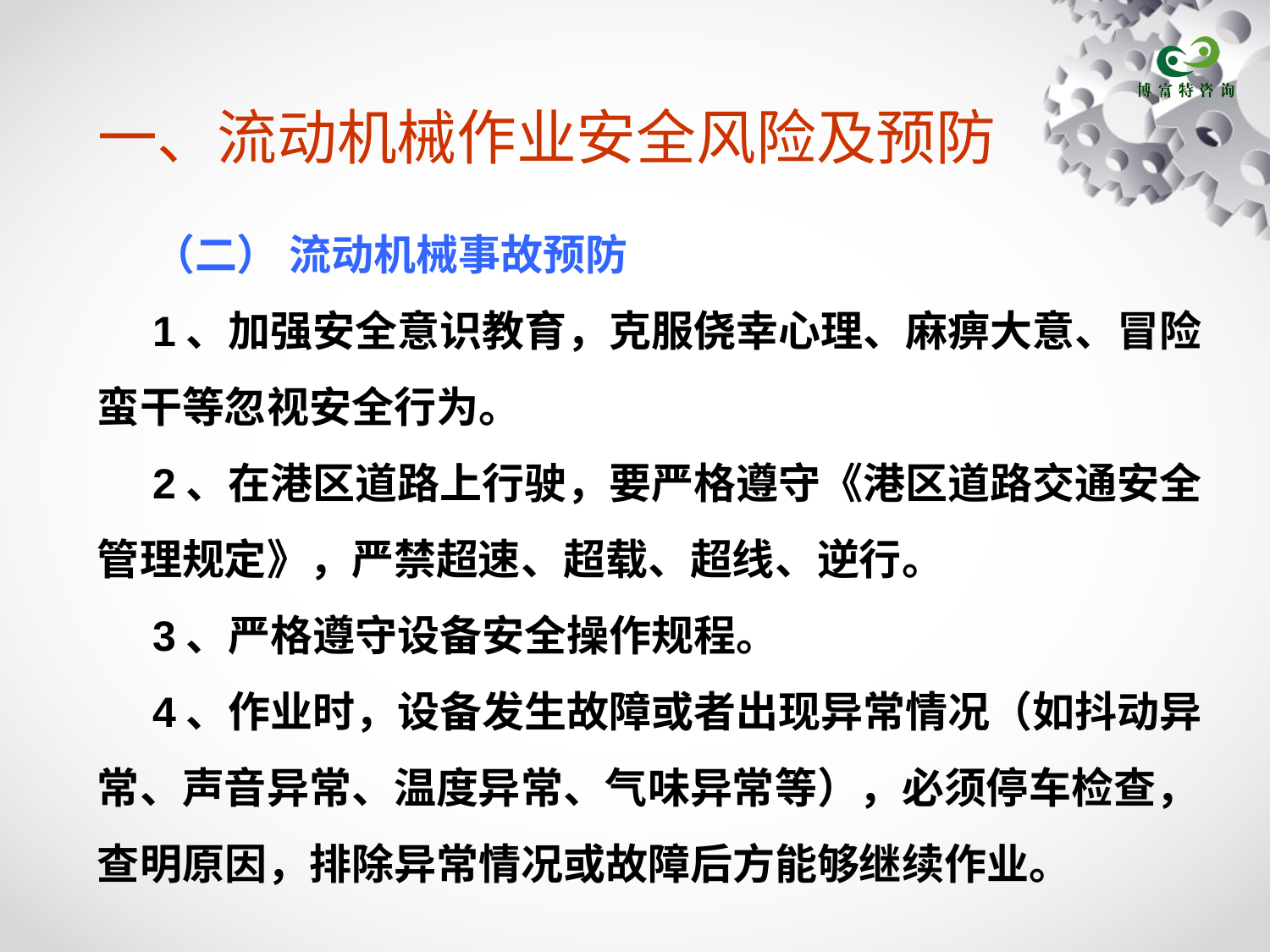

# 一、流动机械作业安全风险及预防
（二） 流动机械事故预防
1、加强安全意识教育，克服侥幸心理、麻痹大意、冒险蛮干等忽视安全行为。
2、在港区道路上行驶，要严格遵守《港区道路交通安全管理规定》，严禁超速、超载、超线、逆行。
3、严格遵守设备安全操作规程。
4、作业时，设备发生故障或者出现异常情况（如抖动异常、声音异常、温度异常、气味异常等），必须停车检查，查明原因，排除异常情况或故障后方能够继续作业。